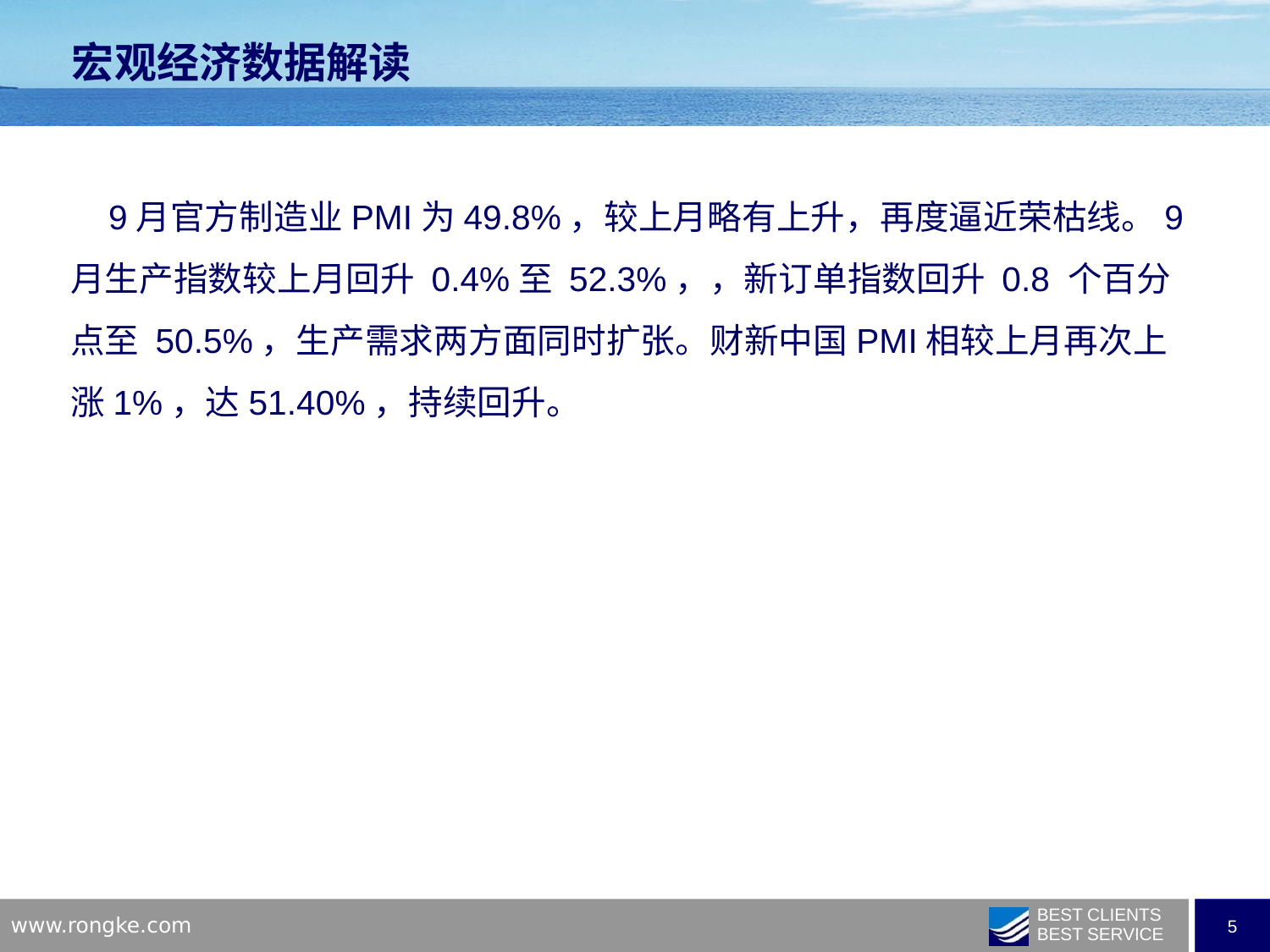

宏观经济数据解读

    9月官方制造业PMI为49.8%，较上月略有上升，再度逼近荣枯线。9月生产指数较上月回升 0.4%至 52.3%，，新订单指数回升 0.8 个百分点至 50.5%，生产需求两方面同时扩张。财新中国PMI相较上月再次上涨1%，达51.40%，持续回升。